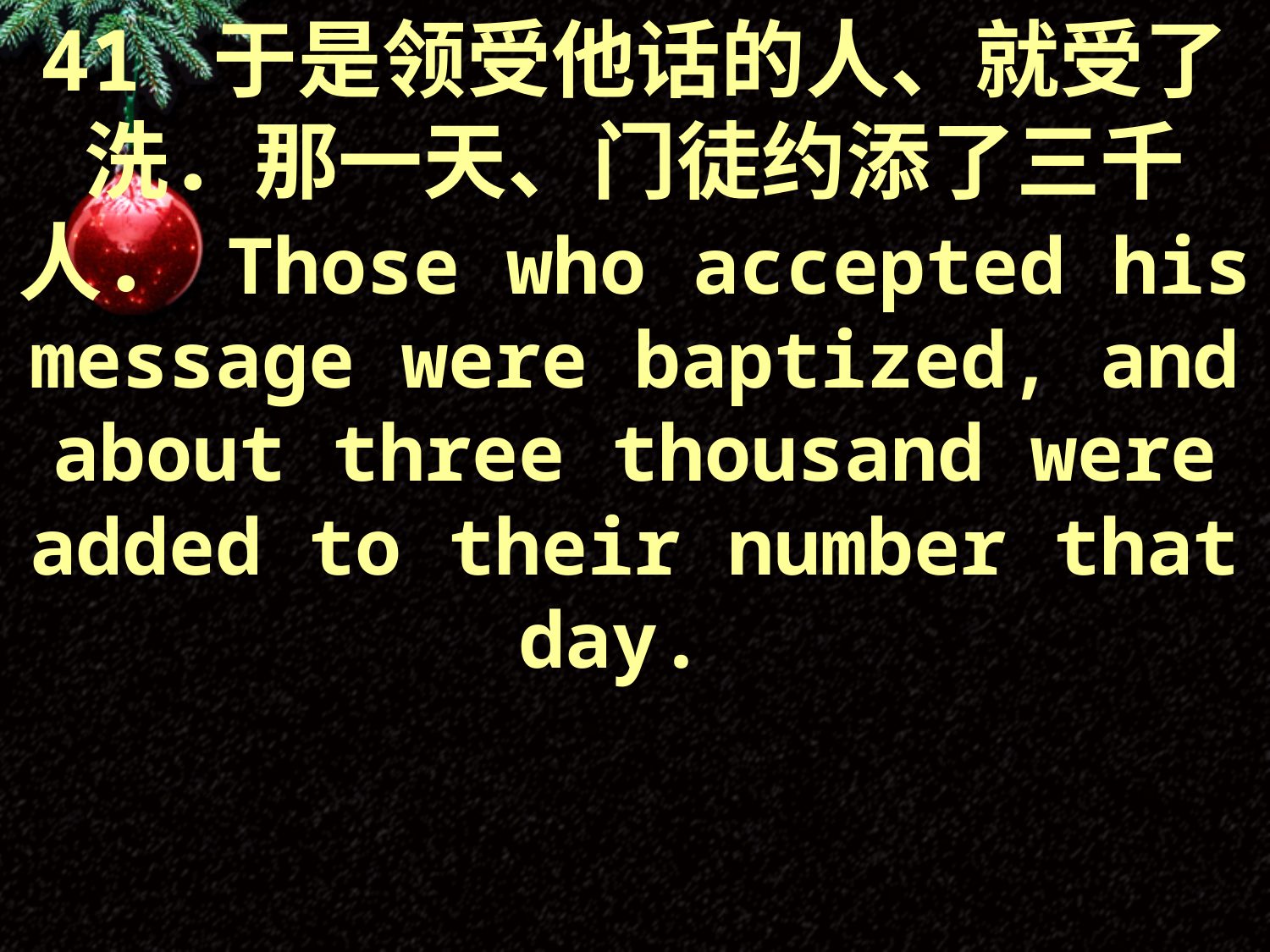

41 于是领受他话的人、就受了洗．那一天、门徒约添了三千人． Those who accepted his message were baptized, and about three thousand were added to their number that day.